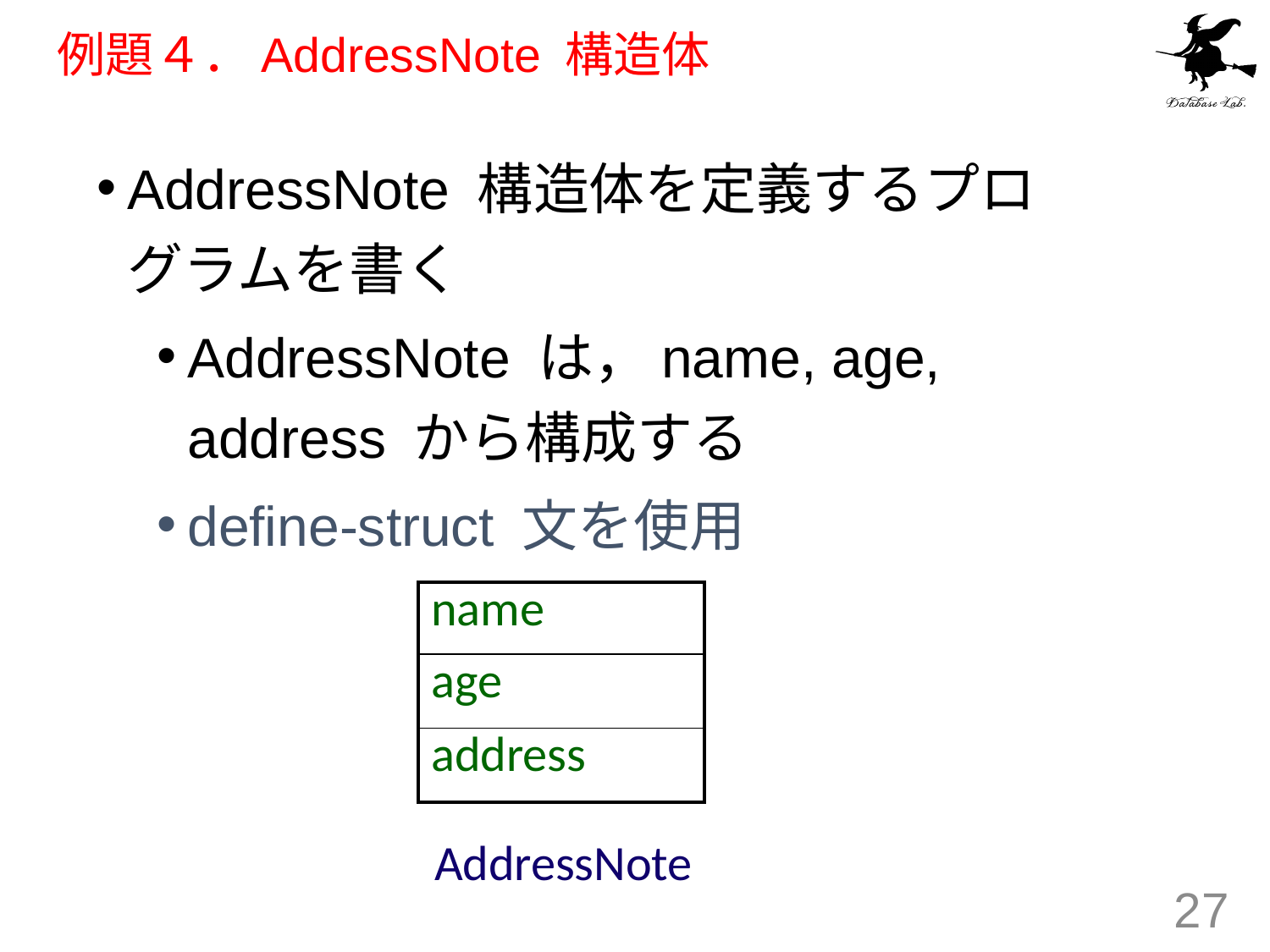

# 例題４．AddressNote 構造体
AddressNote 構造体を定義するプログラムを書く
AddressNote は，name, age, address から構成する
define-struct 文を使用

| name |
| --- |
| age |
| address |
AddressNote
27